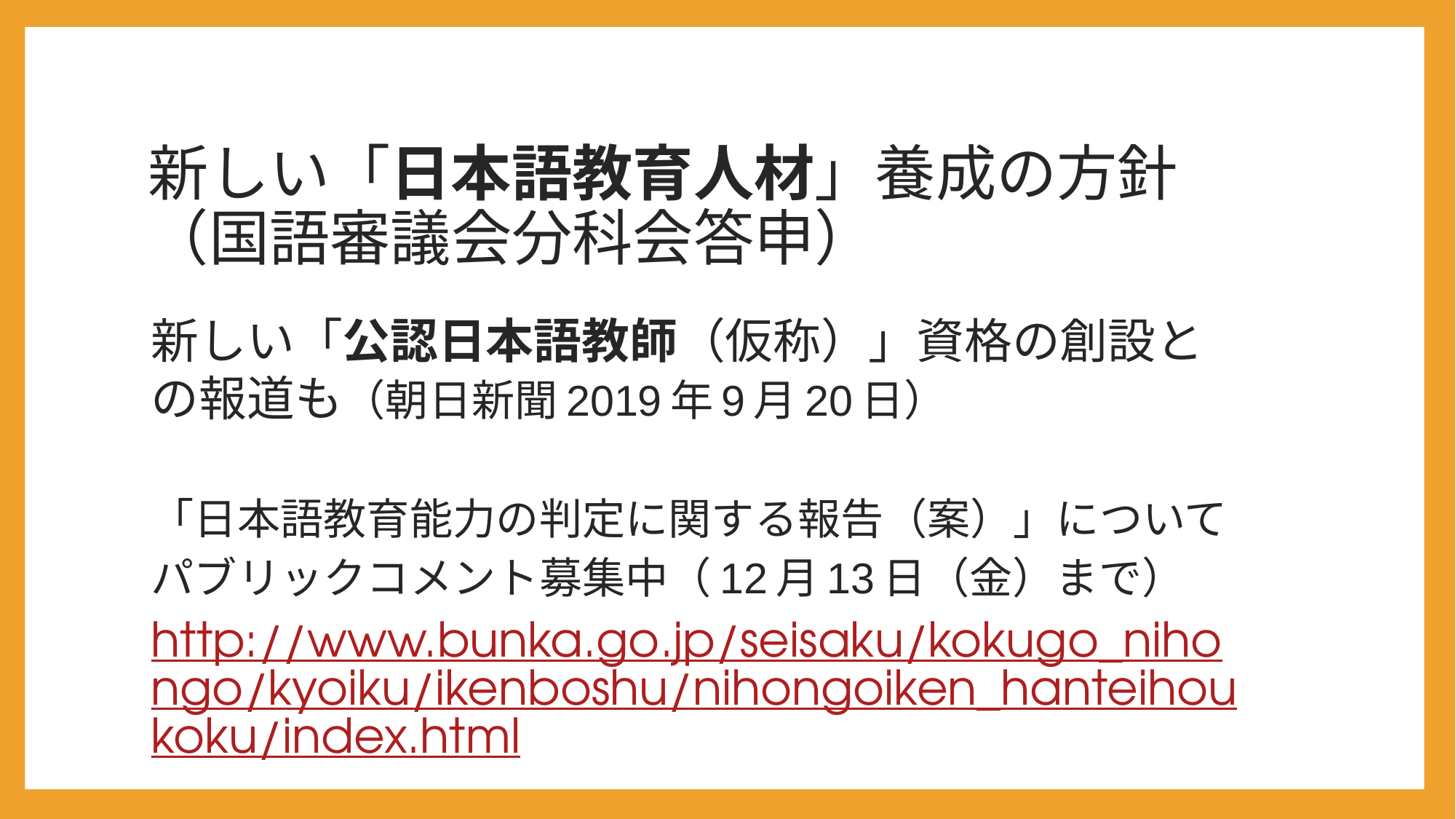

新しい「日本語教育人材」養成の方針
（国語審議会分科会答申）

新しい「公認日本語教師（仮称）」資格の創設との報道も（朝日新聞2019年9月20日）

「日本語教育能力の判定に関する報告（案）」について
パブリックコメント募集中（12月13日（金）まで）
http://www.bunka.go.jp/seisaku/kokugo_nihongo/kyoiku/ikenboshu/nihongoiken_hanteihoukoku/index.html